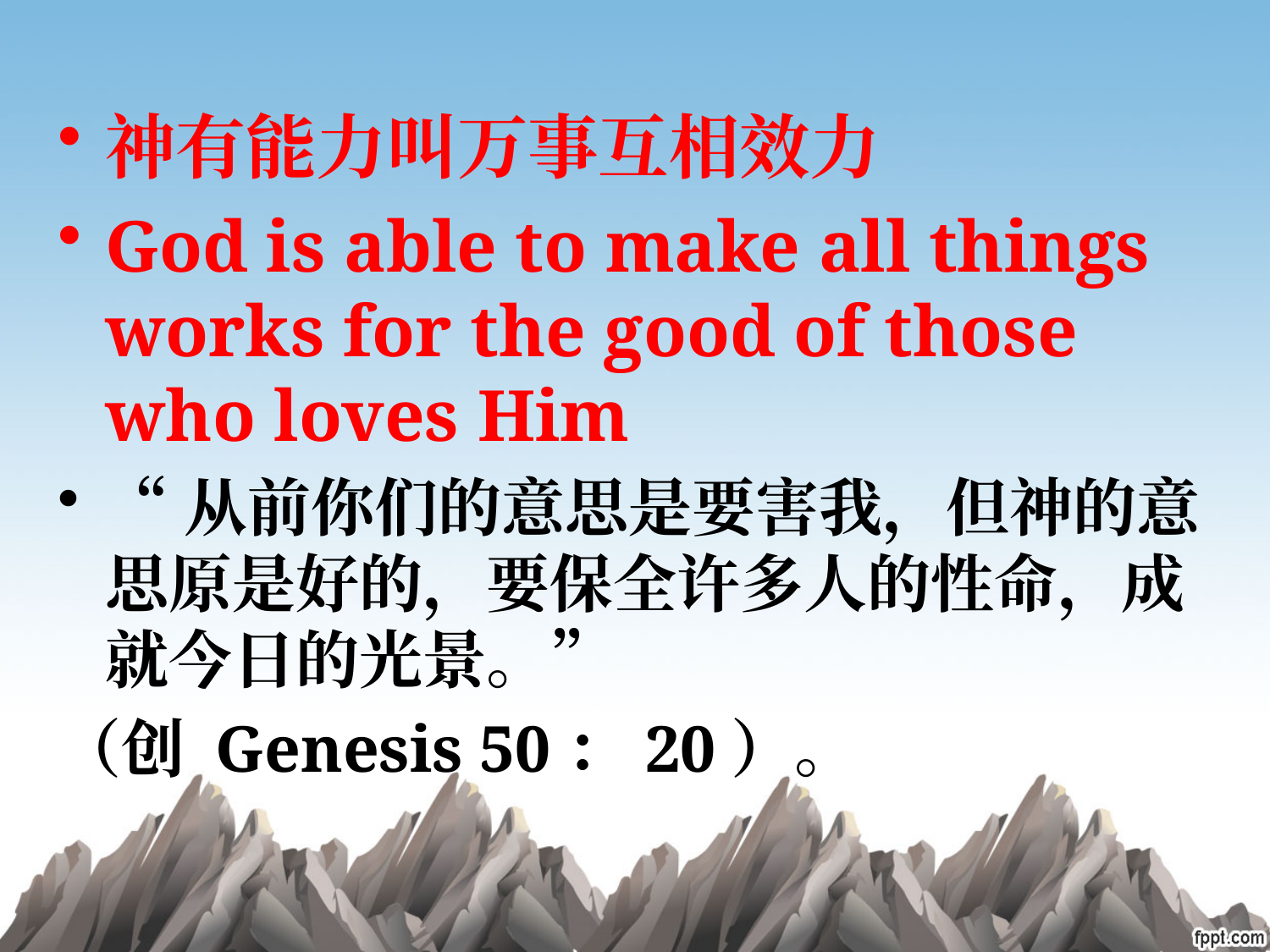

神有能力叫万事互相效力
God is able to make all things works for the good of those who loves Him
“从前你们的意思是要害我，但神的意思原是好的，要保全许多人的性命，成就今日的光景。”
（创 Genesis 50：20）。